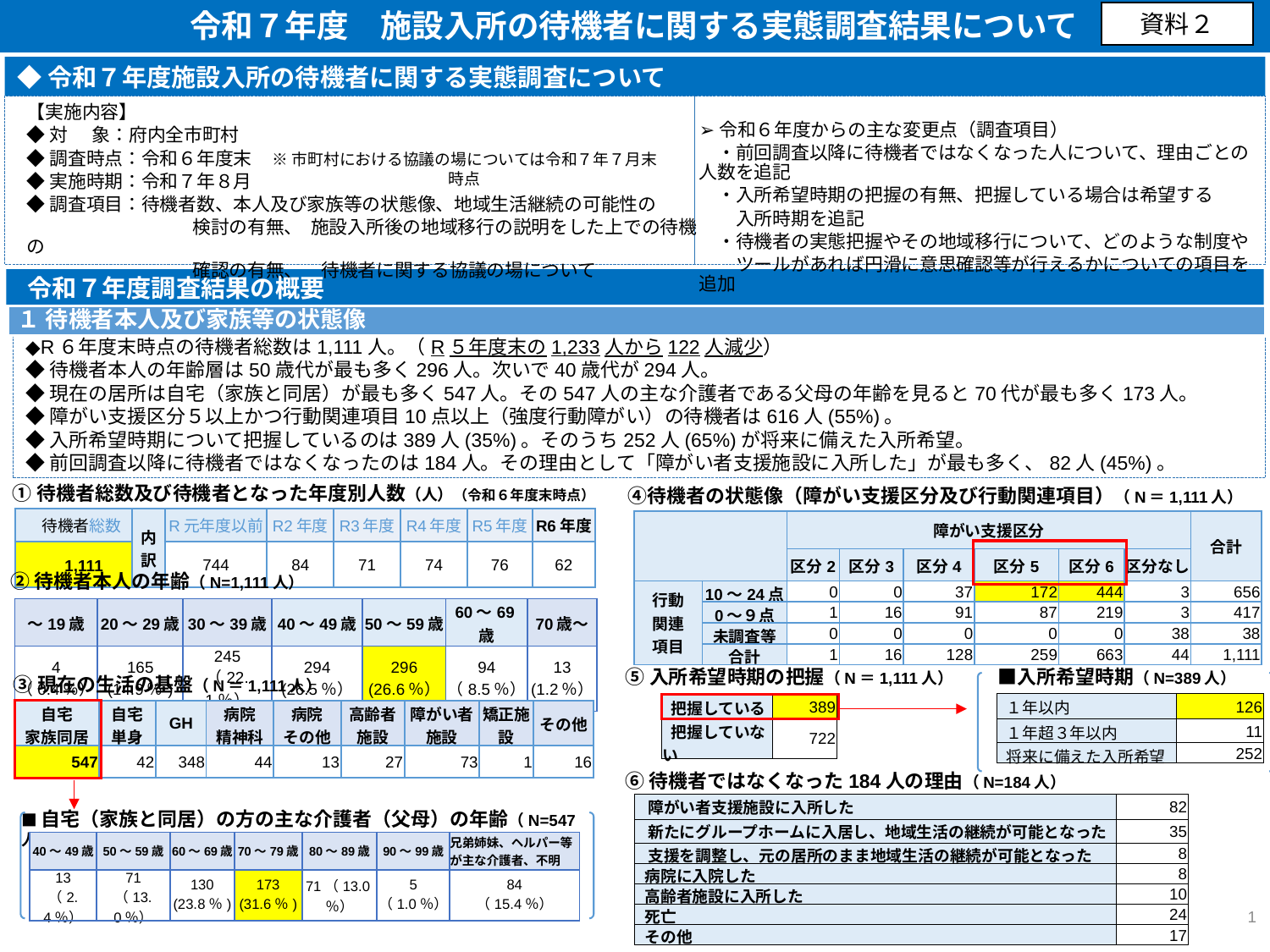

令和７年度　施設入所の待機者に関する実態調査結果について
（2025.3.14現在）

資料２
◆令和７年度施設入所の待機者に関する実態調査について

【実施内容】
◆対      象：府内全市町村
◆調査時点：令和６年度末
◆実施時期：令和７年８月
◆調査項目：待機者数、本人及び家族等の状態像、地域生活継続の可能性の
　　　　　　　　　検討の有無、  施設入所後の地域移行の説明をした上での待機の
　　　　　　　　　確認の有無、　待機者に関する協議の場について
➢令和６年度からの主な変更点（調査項目）
　・前回調査以降に待機者ではなくなった人について、理由ごとの人数を追記
　・入所希望時期の把握の有無、把握している場合は希望する
　　入所時期を追記
　・待機者の実態把握やその地域移行について、どのような制度や
　　ツールがあれば円滑に意思確認等が行えるかについての項目を追加

※市町村における協議の場については令和７年７月末時点
 令和７年度調査結果の概要
１ 待機者本人及び家族等の状態像
◆R６年度末時点の待機者総数は1,111人。（R５年度末の1,233人から122人減少）
◆待機者本人の年齢層は50歳代が最も多く296人。次いで40歳代が294人。
◆現在の居所は自宅（家族と同居）が最も多く547人。その547人の主な介護者である父母の年齢を見ると70代が最も多く173人。
◆障がい支援区分５以上かつ行動関連項目10点以上（強度行動障がい）の待機者は616人(55%)。
◆入所希望時期について把握しているのは389人(35%)。そのうち252人(65%)が将来に備えた入所希望。
◆前回調査以降に待機者ではなくなったのは184人。その理由として「障がい者支援施設に入所した」が最も多く、82人(45%)。

①待機者総数及び待機者となった年度別人数（人）（令和６年度末時点）
　④待機者の状態像（障がい支援区分及び行動関連項目）（N＝1,111人）

| 待機者総数 | 内訳 | R元年度以前 | R2年度 | R3年度 | R4年度 | R5年度 | R6年度 |
| --- | --- | --- | --- | --- | --- | --- | --- |
| 1,111 |  | 744 | 84 | 71 | 74 | 76 | 62 |
|  |  | 障がい支援区分 | 障がい支援区分 |  |  |  |  | 合計 |
| --- | --- | --- | --- | --- | --- | --- | --- | --- |
|  |  | 区分2 | 区分3 | 区分4 | 区分5 | 区分6 | 区分なし |  |
| 行動関連 項目 | 10～24点 | 0 | 0 | 37 | 172 | 444 | 3 | 656 |
|  | 0～９点 | 1 | 16 | 91 | 87 | 219 | 3 | 417 |
|  | 未調査等 | 0 | 0 | 0 | 0 | 0 | 38 | 38 |
|  | 合計 | 1 | 16 | 128 | 259 | 663 | 44 | 1,111 |

  ②待機者本人の年齢（N=1,111人）
| ～19歳 | 20～29歳 | 30～39歳 | 40～49歳 | 50～59歳 | 60～69歳 | 70歳～ |
| --- | --- | --- | --- | --- | --- | --- |
| 4 （0.4％） | 165 (14.9％) | 245 （22.1％） | 294 (26.5％） | 296 (26.6％） | 94 （8.5％） | 13 (1.2％） |
⑤入所希望時期の把握（N＝1,111人）
　■入所希望時期（N=389人）
③現在の生活の基盤（N＝1,111人）

| １年以内 | 126 |
| --- | --- |
| １年超３年以内 | 11 |
| 将来に備えた入所希望 | 252 |

| 把握している | 389 |
| --- | --- |
| 把握していない | 722 |
| 自宅 家族同居 | 自宅 単身 | GH | 病院 精神科 | 病院 その他 | 高齢者 施設 | 障がい者 施設 | 矯正施設 | その他 |
| --- | --- | --- | --- | --- | --- | --- | --- | --- |
| 547 | 42 | 348 | 44 | 13 | 27 | 73 | 1 | 16 |

  ⑥待機者ではなくなった184人の理由（N=184人）
| 障がい者支援施設に入所した | 82 |
| --- | --- |
| 新たにグループホームに入居し、地域生活の継続が可能となった | 35 |
| 支援を調整し、元の居所のまま地域生活の継続が可能となった | 8 |
| 病院に入院した | 8 |
| 高齢者施設に入所した | 10 |
| 死亡 | 24 |
| その他 | 17 |
■自宅（家族と同居）の方の主な介護者（父母）の年齢（N=547人）

| 40～49歳 | 50～59歳 | 60～69歳 | 70～79歳 | 80～89歳 | 90～99歳 | 兄弟姉妹、ヘルパー等が主な介護者、不明 |
| --- | --- | --- | --- | --- | --- | --- |
| 13 （2.4％） | 71 （13.0％） | 130 (23.8％) | 173 (31.6％) | 71（13.0％） | 5 （1.0％） | 84 （15.4％） |
1